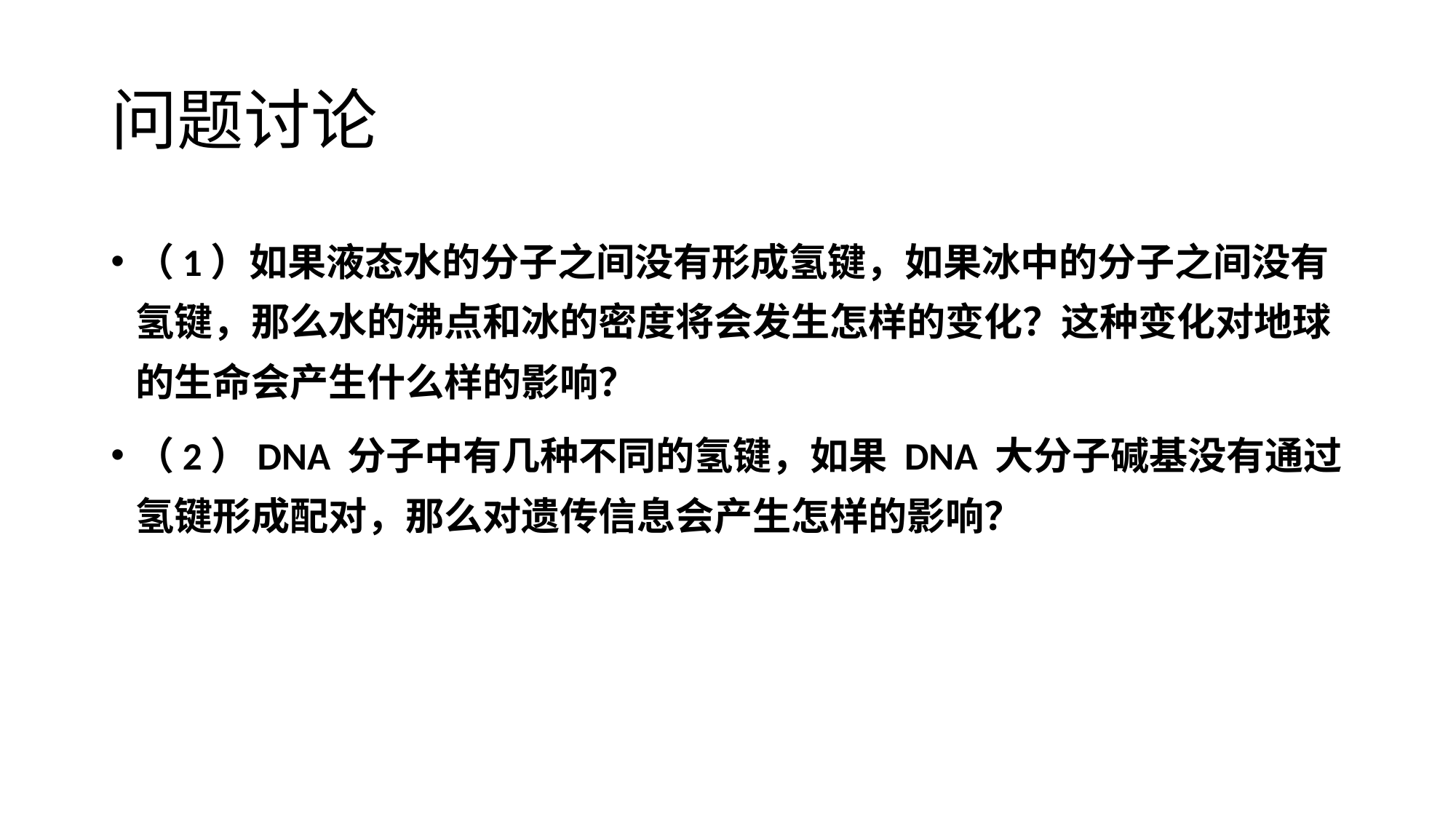

问题讨论
（1）如果液态水的分子之间没有形成氢键，如果冰中的分子之间没有氢键，那么水的沸点和冰的密度将会发生怎样的变化？这种变化对地球的生命会产生什么样的影响？
（2）DNA 分子中有几种不同的氢键，如果 DNA 大分子碱基没有通过氢键形成配对，那么对遗传信息会产生怎样的影响？